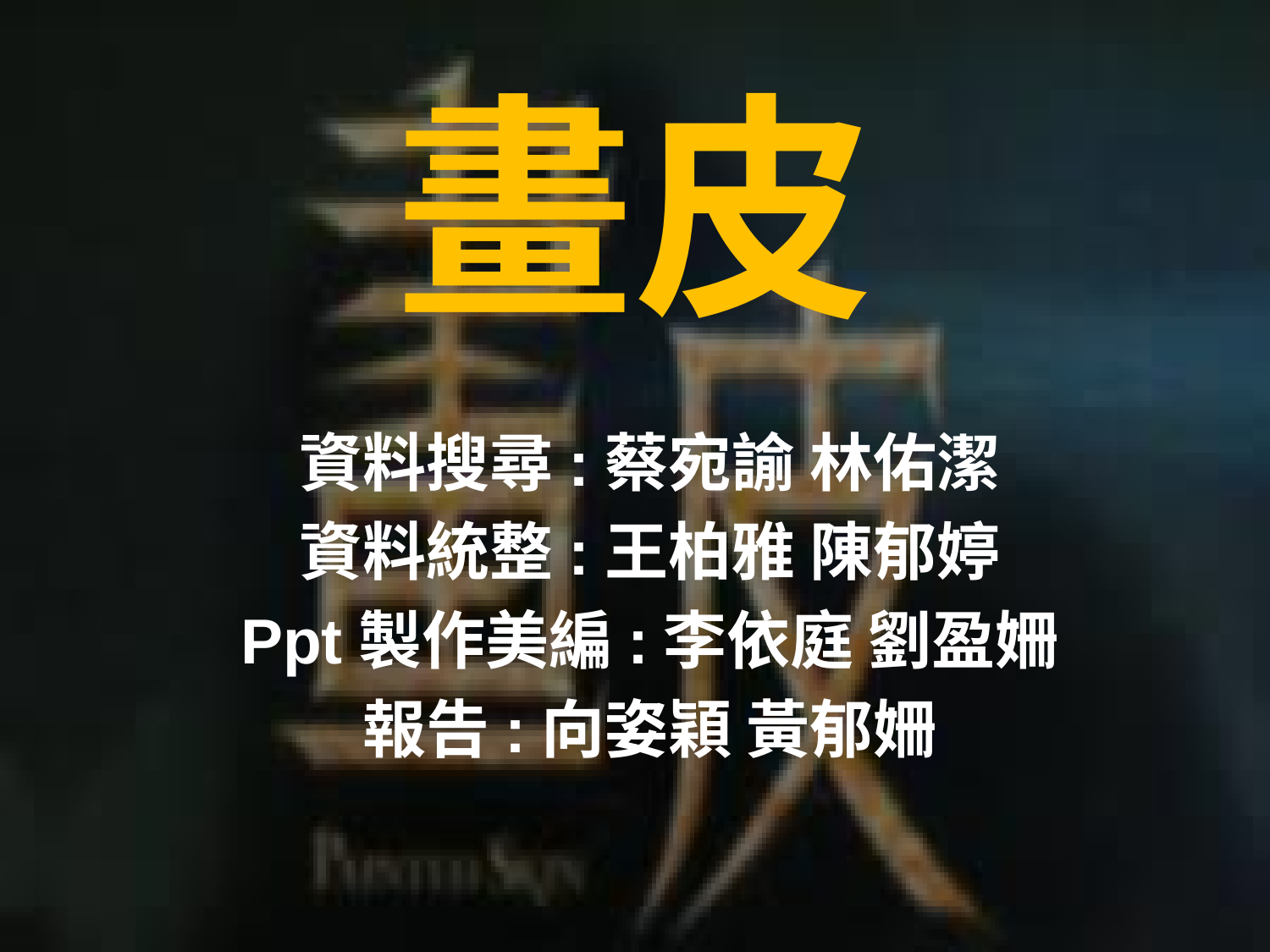

# 畫皮
資料搜尋:蔡宛諭 林佑潔
資料統整:王柏雅 陳郁婷
Ppt製作美編:李依庭 劉盈姍
報告:向姿穎 黃郁姍